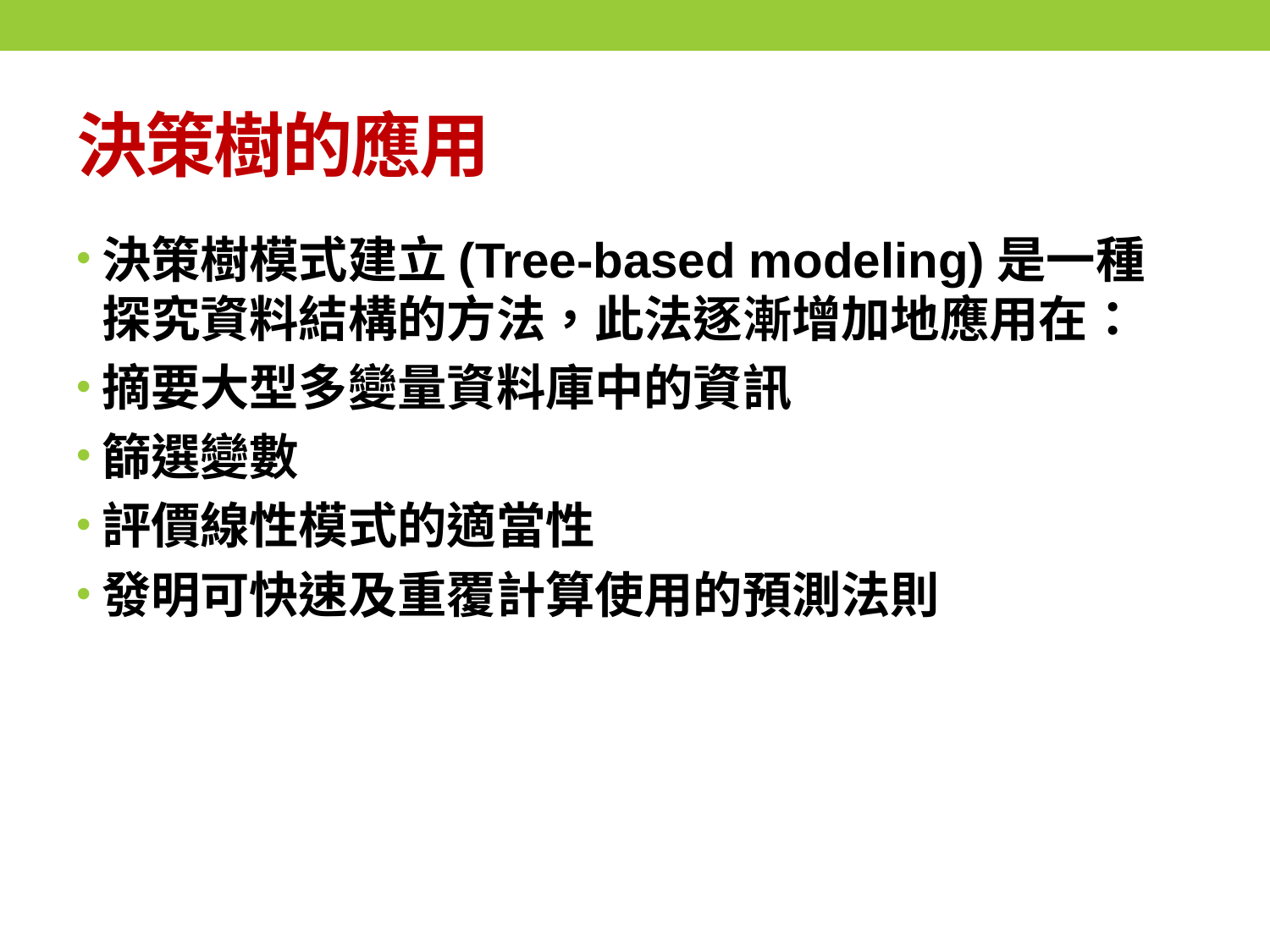

# 決策樹的應用
決策樹模式建立(Tree-based modeling)是一種探究資料結構的方法，此法逐漸增加地應用在：
摘要大型多變量資料庫中的資訊
篩選變數
評價線性模式的適當性
發明可快速及重覆計算使用的預測法則